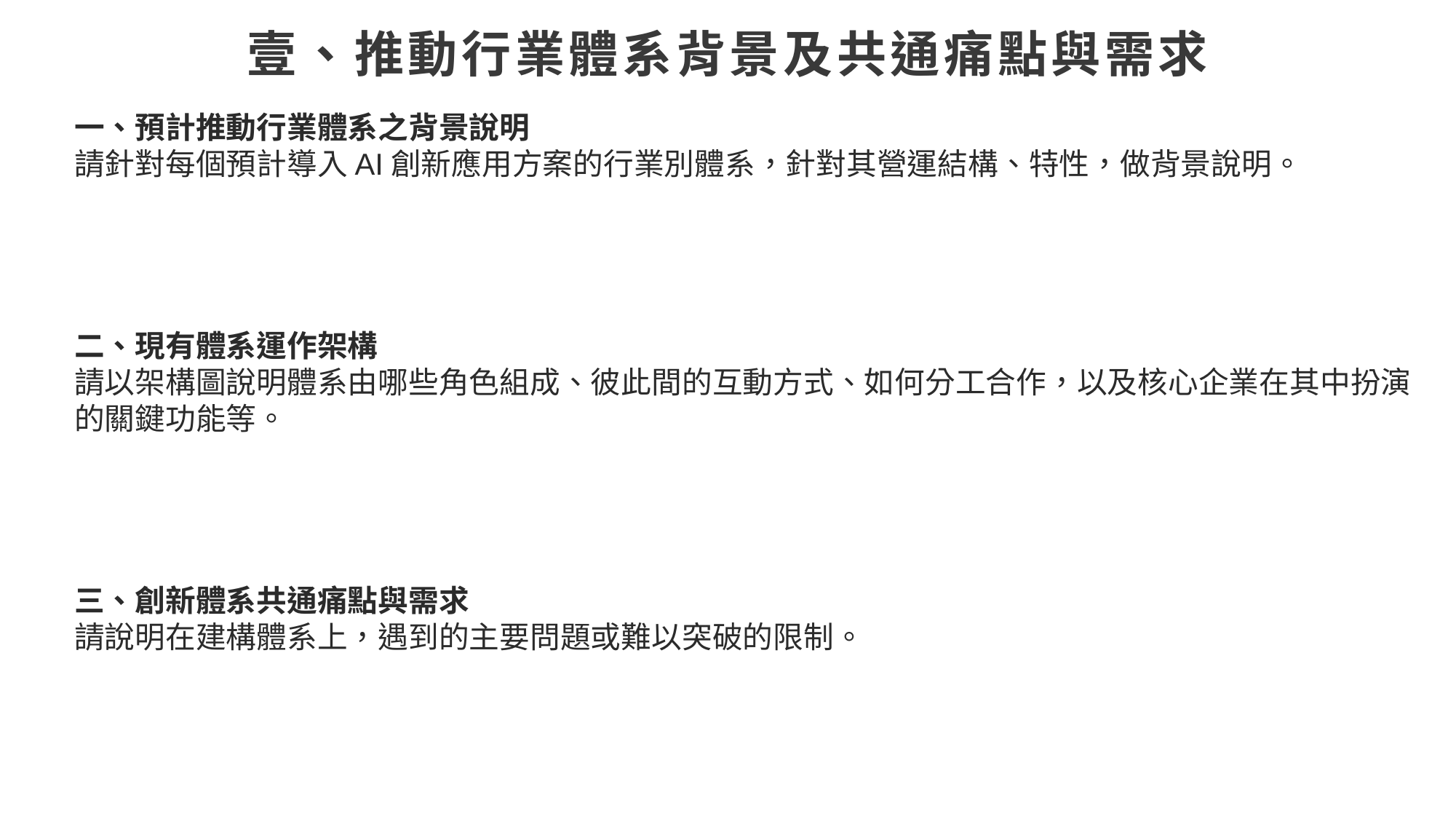

# 壹、推動行業體系背景及共通痛點與需求
一、預計推動行業體系之背景說明
請針對每個預計導入AI創新應用方案的行業別體系，針對其營運結構、特性，做背景說明。

二、現有體系運作架構
請以架構圖說明體系由哪些角色組成、彼此間的互動方式、如何分工合作，以及核心企業在其中扮演的關鍵功能等。

三、創新體系共通痛點與需求
請說明在建構體系上，遇到的主要問題或難以突破的限制。